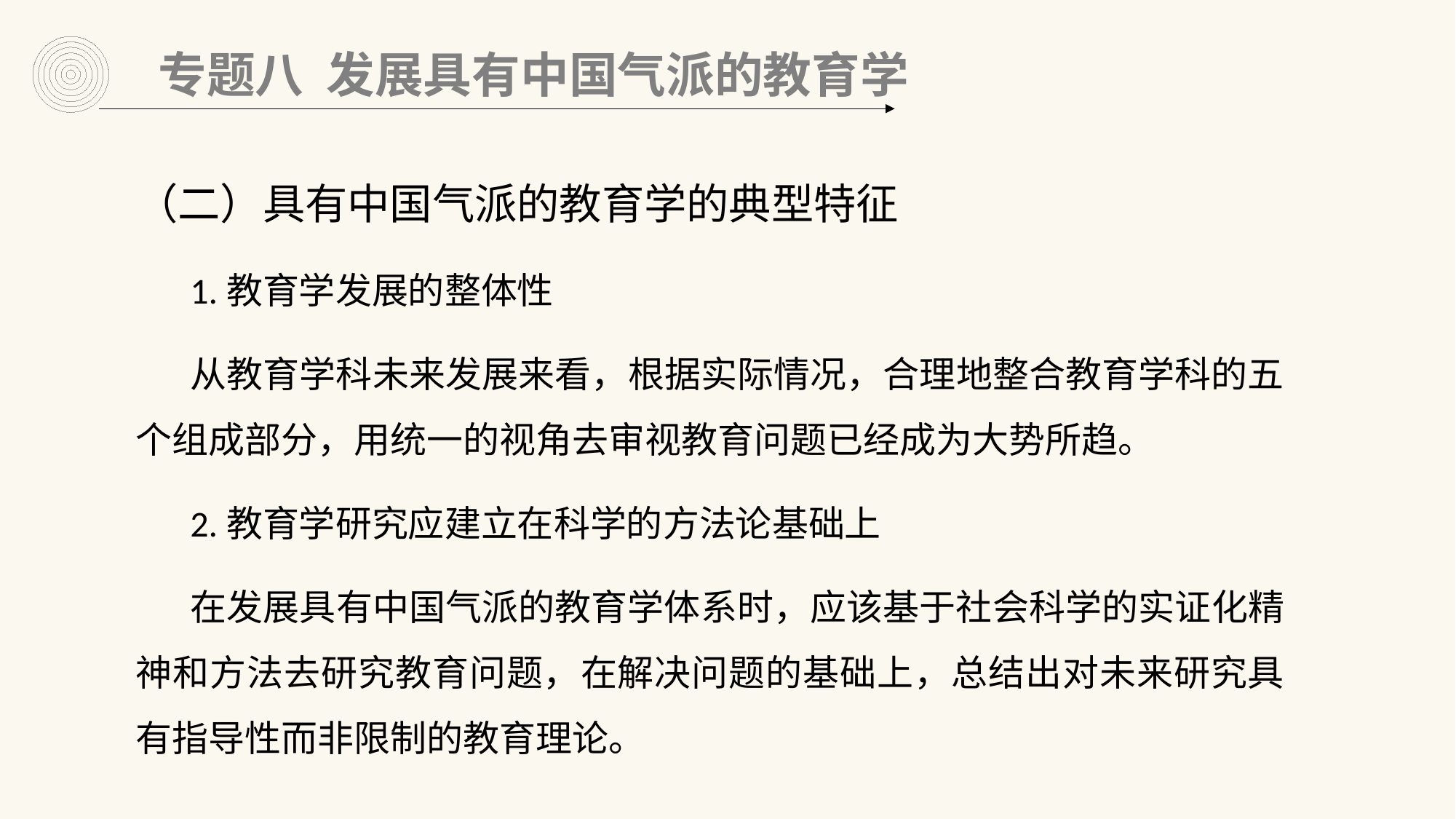

专题八  发展具有中国气派的教育学
（二）具有中国气派的教育学的典型特征
1.教育学发展的整体性
从教育学科未来发展来看，根据实际情况，合理地整合教育学科的五个组成部分，用统一的视角去审视教育问题已经成为大势所趋。
2.教育学研究应建立在科学的方法论基础上
在发展具有中国气派的教育学体系时，应该基于社会科学的实证化精神和方法去研究教育问题，在解决问题的基础上，总结出对未来研究具有指导性而非限制的教育理论。